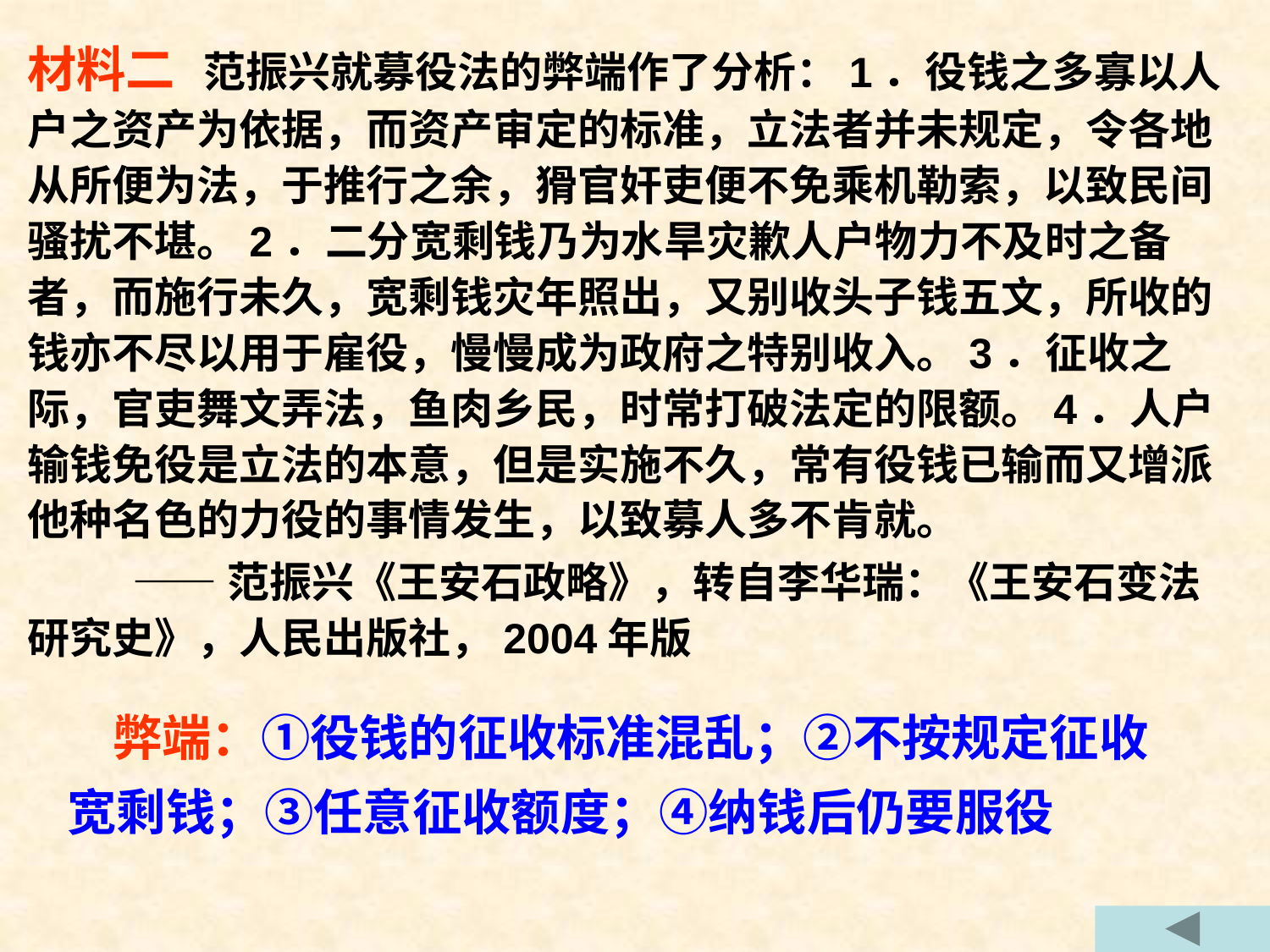

材料二   范振兴就募役法的弊端作了分析：1．役钱之多寡以人户之资产为依据，而资产审定的标准，立法者并未规定，令各地从所便为法，于推行之余，猾官奸吏便不免乘机勒索，以致民间骚扰不堪。2．二分宽剩钱乃为水旱灾歉人户物力不及时之备者，而施行未久，宽剩钱灾年照出，又别收头子钱五文，所收的钱亦不尽以用于雇役，慢慢成为政府之特别收入。3．征收之际，官吏舞文弄法，鱼肉乡民，时常打破法定的限额。4．人户输钱免役是立法的本意，但是实施不久，常有役钱已输而又增派他种名色的力役的事情发生，以致募人多不肯就。
           ——范振兴《王安石政略》，转自李华瑞：《王安石变法研究史》，人民出版社，2004年版
   弊端：①役钱的征收标准混乱；②不按规定征收宽剩钱；③任意征收额度；④纳钱后仍要服役